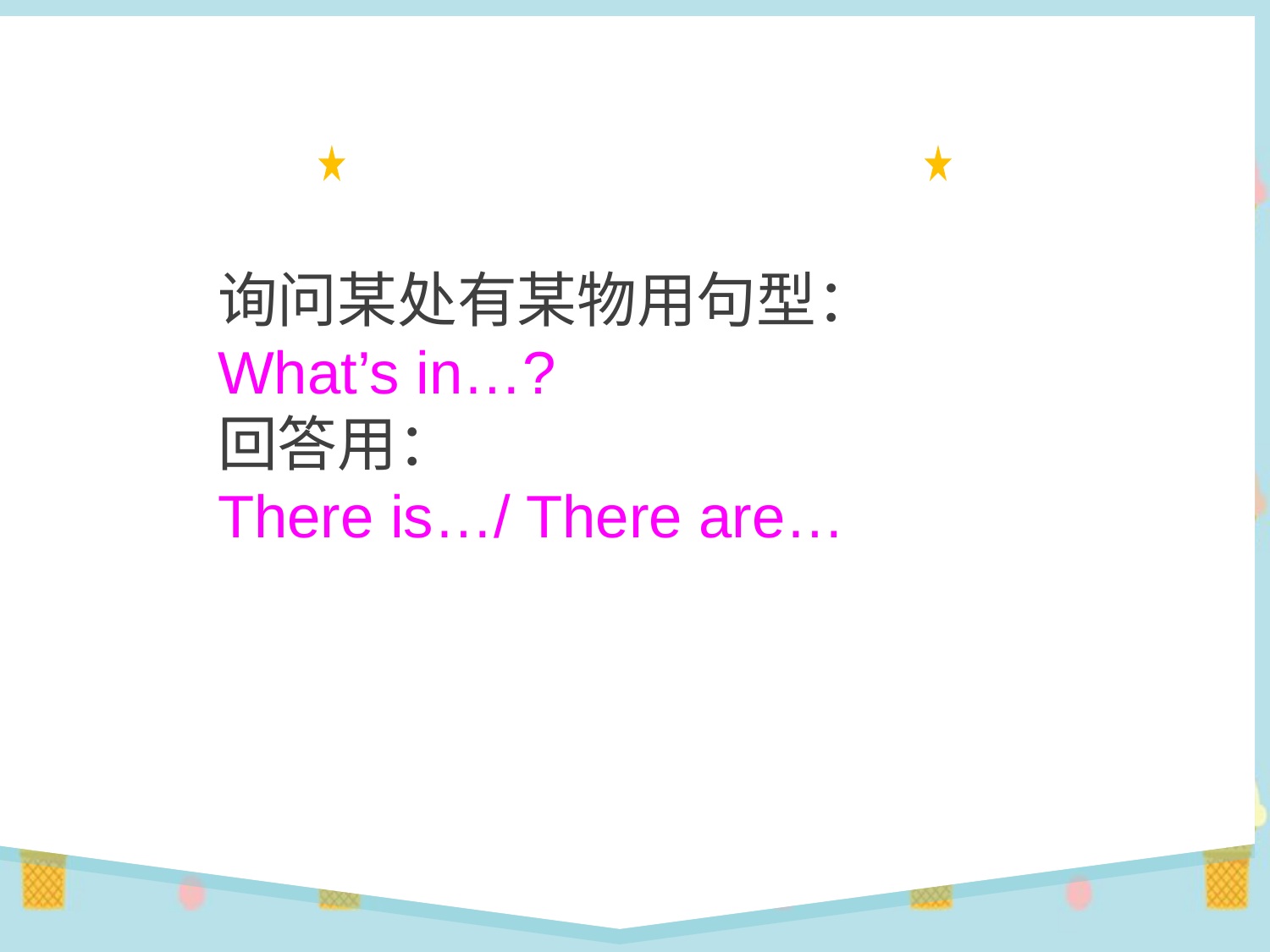

询问某处有某物用句型：
What’s in…?
回答用：
There is…/ There are…